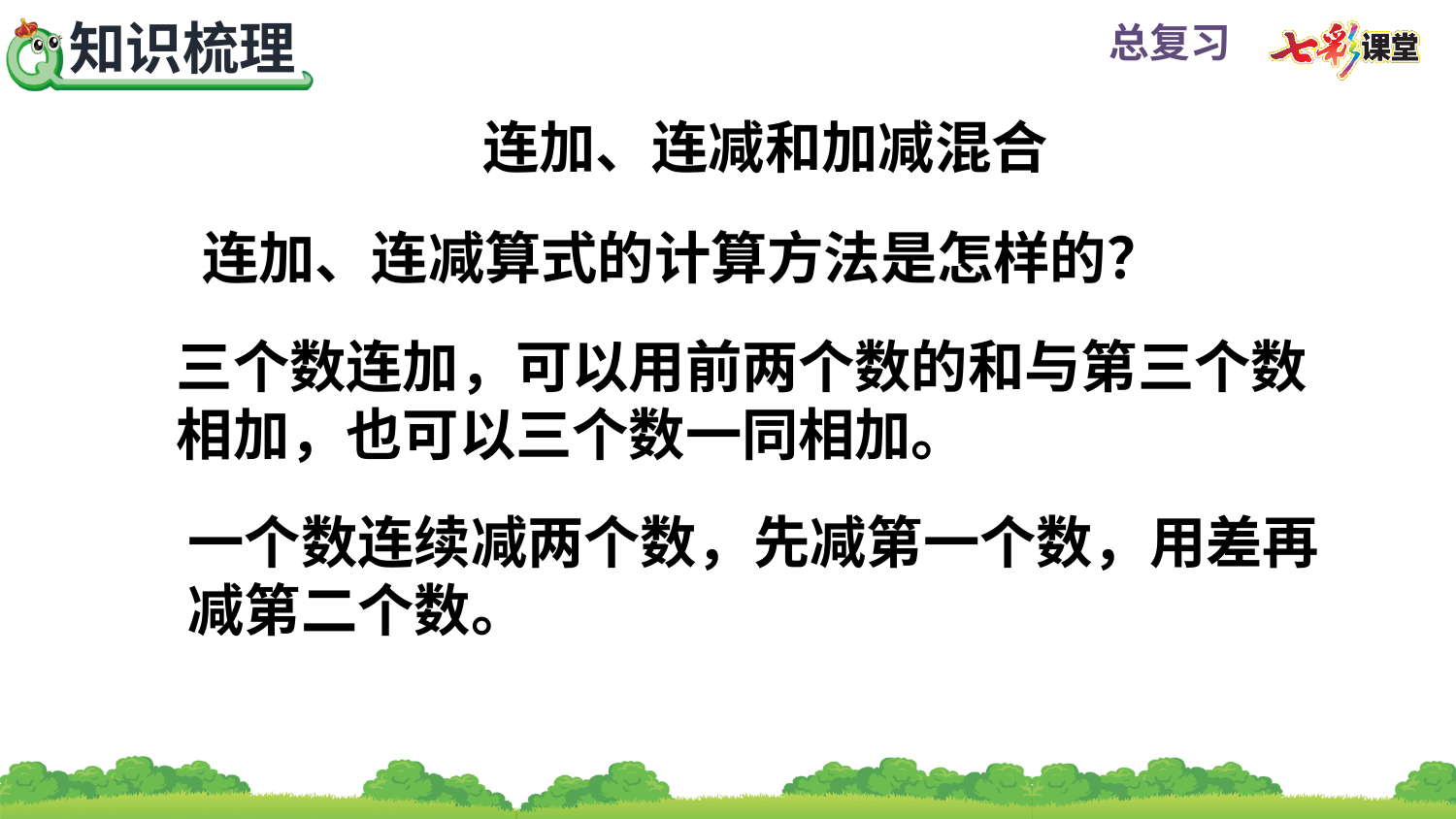

连加、连减和加减混合
连加、连减算式的计算方法是怎样的？
三个数连加，可以用前两个数的和与第三个数相加，也可以三个数一同相加。
一个数连续减两个数，先减第一个数，用差再减第二个数。